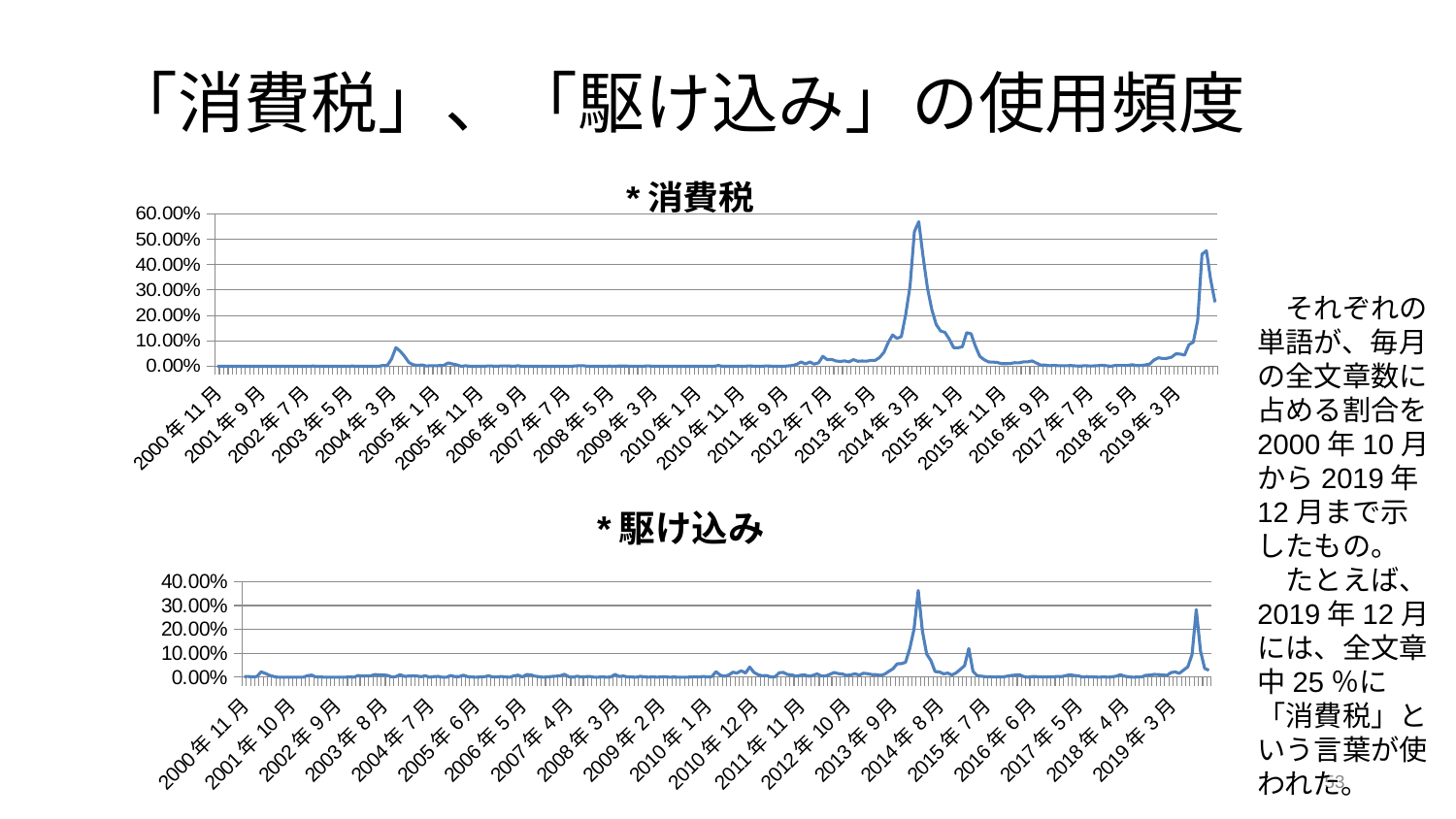

# 「消費税」、「駆け込み」の使用頻度

### Chart:

| Category | *消費税 |
|---|---|
| 36831 | 0.0 |
| 36861 | 0.0 |
| 36892 | 0.0 |
| 36923 | 0.0 |
| 36951 | 0.0 |
| 36982 | 0.0 |
| 37012 | 0.0 |
| 37043 | 0.0 |
| 37073 | 0.0 |
| 37104 | 0.0 |
| 37135 | 0.0 |
| 37165 | 0.0 |
| 37196 | 0.0 |
| 37226 | 0.0 |
| 37257 | 0.0 |
| 37288 | 0.0 |
| 37316 | 0.0 |
| 37347 | 0.0 |
| 37377 | 0.0 |
| 37408 | 0.0 |
| 37438 | 0.0 |
| 37469 | 0.0 |
| 37500 | 0.0012 |
| 37530 | 0.0 |
| 37561 | 0.0 |
| 37591 | 0.0 |
| 37622 | 0.0 |
| 37653 | 0.0 |
| 37681 | 0.0 |
| 37712 | 0.0 |
| 37742 | 0.0 |
| 37773 | 0.0012 |
| 37803 | 0.0 |
| 37834 | 0.0 |
| 37865 | 0.0 |
| 37895 | 0.0 |
| 37926 | 0.0 |
| 37956 | 0.0 |
| 37987 | 0.0035 |
| 38018 | 0.0024 |
| 38047 | 0.0285 |
| 38078 | 0.0735 |
| 38108 | 0.0593 |
| 38139 | 0.0394 |
| 38169 | 0.0146 |
| 38200 | 0.0061 |
| 38231 | 0.0035 |
| 38261 | 0.0056 |
| 38292 | 0.0011 |
| 38322 | 0.0023 |
| 38353 | 0.0024 |
| 38384 | 0.0025 |
| 38412 | 0.0036 |
| 38443 | 0.0133 |
| 38473 | 0.0092 |
| 38504 | 0.0057 |
| 38534 | 0.0 |
| 38565 | 0.0022 |
| 38596 | 0.0 |
| 38626 | 0.0 |
| 38657 | 0.0 |
| 38687 | 0.0 |
| 38718 | 0.0011 |
| 38749 | 0.0011 |
| 38777 | 0.0 |
| 38808 | 0.0011 |
| 38838 | 0.0011 |
| 38869 | 0.0011 |
| 38899 | 0.0 |
| 38930 | 0.0022 |
| 38961 | 0.0 |
| 38991 | 0.0 |
| 39022 | 0.0 |
| 39052 | 0.0 |
| 39083 | 0.0 |
| 39114 | 0.0 |
| 39142 | 0.0 |
| 39173 | 0.0 |
| 39203 | 0.0 |
| 39234 | 0.0 |
| 39264 | 0.0 |
| 39295 | 0.0 |
| 39326 | 0.0011 |
| 39356 | 0.0021 |
| 39387 | 0.0021 |
| 39417 | 0.0 |
| 39448 | 0.0 |
| 39479 | 0.0 |
| 39508 | 0.0 |
| 39539 | 0.0 |
| 39569 | 0.001 |
| 39600 | 0.0 |
| 39630 | 0.0009 |
| 39661 | 0.0009 |
| 39692 | 0.0009 |
| 39722 | 0.0 |
| 39753 | 0.0008 |
| 39783 | 0.0 |
| 39814 | 0.0008 |
| 39845 | 0.0016 |
| 39873 | 0.0 |
| 39904 | 0.0008 |
| 39934 | 0.0 |
| 39965 | 0.0 |
| 39995 | 0.0 |
| 40026 | 0.0 |
| 40057 | 0.0 |
| 40087 | 0.0 |
| 40118 | 0.0 |
| 40148 | 0.0 |
| 40179 | 0.0 |
| 40210 | 0.0 |
| 40238 | 0.0008 |
| 40269 | 0.0 |
| 40299 | 0.0 |
| 40330 | 0.0033 |
| 40360 | 0.0 |
| 40391 | 0.0 |
| 40422 | 0.0 |
| 40452 | 0.0 |
| 40483 | 0.0 |
| 40513 | 0.0 |
| 40544 | 0.0016 |
| 40575 | 0.0008 |
| 40603 | 0.0 |
| 40634 | 0.0 |
| 40664 | 0.0015 |
| 40695 | 0.0008 |
| 40725 | 0.0 |
| 40756 | 0.0 |
| 40787 | 0.0 |
| 40817 | 0.0016 |
| 40848 | 0.0032 |
| 40878 | 0.0075 |
| 40909 | 0.0173 |
| 40940 | 0.0092 |
| 40969 | 0.0171 |
| 41000 | 0.0087 |
| 41030 | 0.0139 |
| 41061 | 0.0394 |
| 41091 | 0.0258 |
| 41122 | 0.0271 |
| 41153 | 0.0211 |
| 41183 | 0.0192 |
| 41214 | 0.0215 |
| 41244 | 0.0173 |
| 41275 | 0.0261 |
| 41306 | 0.0198 |
| 41334 | 0.0211 |
| 41365 | 0.0201 |
| 41395 | 0.0235 |
| 41426 | 0.0233 |
| 41456 | 0.0345 |
| 41487 | 0.055 |
| 41518 | 0.0937 |
| 41548 | 0.1234 |
| 41579 | 0.1095 |
| 41609 | 0.1167 |
| 41640 | 0.2038 |
| 41671 | 0.3157 |
| 41699 | 0.5301 |
| 41730 | 0.569 |
| 41760 | 0.4306 |
| 41791 | 0.3072 |
| 41821 | 0.2228 |
| 41852 | 0.1646 |
| 41883 | 0.1392 |
| 41913 | 0.1337 |
| 41944 | 0.1075 |
| 41974 | 0.0735 |
| 42005 | 0.0728 |
| 42036 | 0.0768 |
| 42064 | 0.1324 |
| 42095 | 0.1279 |
| 42125 | 0.0793 |
| 42156 | 0.0391 |
| 42186 | 0.0258 |
| 42217 | 0.0171 |
| 42248 | 0.0167 |
| 42278 | 0.0151 |
| 42309 | 0.0102 |
| 42339 | 0.0104 |
| 42370 | 0.011 |
| 42401 | 0.0143 |
| 42430 | 0.0138 |
| 42461 | 0.0173 |
| 42491 | 0.0175 |
| 42522 | 0.0212 |
| 42552 | 0.0127 |
| 42583 | 0.0047 |
| 42614 | 0.0047 |
| 42644 | 0.0023 |
| 42675 | 0.0032 |
| 42705 | 0.0024 |
| 42736 | 0.0024 |
| 42767 | 0.0024 |
| 42795 | 0.0031 |
| 42826 | 0.0016 |
| 42856 | 0.0008 |
| 42887 | 0.0024 |
| 42917 | 0.0016 |
| 42948 | 0.0016 |
| 42979 | 0.0024 |
| 43009 | 0.0039 |
| 43040 | 0.0024 |
| 43070 | 0.0 |
| 43101 | 0.0032 |
| 43132 | 0.0033 |
| 43160 | 0.0032 |
| 43191 | 0.0033 |
| 43221 | 0.0065 |
| 43252 | 0.0025 |
| 43282 | 0.0032 |
| 43313 | 0.0056 |
| 43344 | 0.009 |
| 43374 | 0.0249 |
| 43405 | 0.0336 |
| 43435 | 0.0306 |
| 43466 | 0.0317 |
| 43497 | 0.0358 |
| 43525 | 0.0488 |
| 43556 | 0.0483 |
| 43586 | 0.044 |
| 43617 | 0.0851 |
| 43647 | 0.0951 |
| 43678 | 0.1805 |
| 43709 | 0.4414 |
| 43739 | 0.4548 |
| 43770 | 0.34 |
| 43800 | 0.2521 |
　それぞれの単語が、毎月の全文章数に占める割合を2000年10月から2019年12月まで示したもの。
　たとえば、2019年12月には、全文章中25％に「消費税」という言葉が使われた。

### Chart:

| Category | *駆け込み |
|---|---|
| 36831 | 0.0027 |
| 36861 | 0.0029 |
| 36892 | 0.0014 |
| 36923 | 0.003 |
| 36951 | 0.0224 |
| 36982 | 0.016 |
| 37012 | 0.0078 |
| 37043 | 0.0031 |
| 37073 | 0.0 |
| 37104 | 0.0 |
| 37135 | 0.0 |
| 37165 | 0.0 |
| 37196 | 0.0 |
| 37226 | 0.0 |
| 37257 | 0.0 |
| 37288 | 0.0064 |
| 37316 | 0.0088 |
| 37347 | 0.0011 |
| 37377 | 0.0012 |
| 37408 | 0.0 |
| 37438 | 0.0 |
| 37469 | 0.0 |
| 37500 | 0.0 |
| 37530 | 0.0 |
| 37561 | 0.0 |
| 37591 | 0.0012 |
| 37622 | 0.0 |
| 37653 | 0.0071 |
| 37681 | 0.0046 |
| 37712 | 0.0057 |
| 37742 | 0.0059 |
| 37773 | 0.0111 |
| 37803 | 0.0095 |
| 37834 | 0.0097 |
| 37865 | 0.0075 |
| 37895 | 0.0012 |
| 37926 | 0.0025 |
| 37956 | 0.0108 |
| 37987 | 0.0035 |
| 38018 | 0.0047 |
| 38047 | 0.0059 |
| 38078 | 0.0047 |
| 38108 | 0.0025 |
| 38139 | 0.0058 |
| 38169 | 0.0 |
| 38200 | 0.0024 |
| 38231 | 0.0035 |
| 38261 | 0.0 |
| 38292 | 0.0 |
| 38322 | 0.0069 |
| 38353 | 0.0024 |
| 38384 | 0.0025 |
| 38412 | 0.0084 |
| 38443 | 0.0024 |
| 38473 | 0.0011 |
| 38504 | 0.0 |
| 38534 | 0.0011 |
| 38565 | 0.0022 |
| 38596 | 0.0057 |
| 38626 | 0.0011 |
| 38657 | 0.0011 |
| 38687 | 0.0032 |
| 38718 | 0.0011 |
| 38749 | 0.0 |
| 38777 | 0.0057 |
| 38808 | 0.0088 |
| 38838 | 0.0011 |
| 38869 | 0.0109 |
| 38899 | 0.0099 |
| 38930 | 0.0044 |
| 38961 | 0.0022 |
| 38991 | 0.0 |
| 39022 | 0.0011 |
| 39052 | 0.0033 |
| 39083 | 0.0043 |
| 39114 | 0.0062 |
| 39142 | 0.0121 |
| 39173 | 0.0022 |
| 39203 | 0.0 |
| 39234 | 0.0044 |
| 39264 | 0.0011 |
| 39295 | 0.0021 |
| 39326 | 0.0032 |
| 39356 | 0.0 |
| 39387 | 0.0 |
| 39417 | 0.0021 |
| 39448 | 0.0 |
| 39479 | 0.001 |
| 39508 | 0.0115 |
| 39539 | 0.0031 |
| 39569 | 0.005 |
| 39600 | 0.001 |
| 39630 | 0.0009 |
| 39661 | 0.0 |
| 39692 | 0.0035 |
| 39722 | 0.0016 |
| 39753 | 0.0 |
| 39783 | 0.0016 |
| 39814 | 0.0 |
| 39845 | 0.0016 |
| 39873 | 0.0016 |
| 39904 | 0.0 |
| 39934 | 0.0008 |
| 39965 | 0.0 |
| 39995 | 0.0 |
| 40026 | 0.0 |
| 40057 | 0.0008 |
| 40087 | 0.0016 |
| 40118 | 0.0008 |
| 40148 | 0.0032 |
| 40179 | 0.0008 |
| 40210 | 0.0024 |
| 40238 | 0.023 |
| 40269 | 0.0085 |
| 40299 | 0.004 |
| 40330 | 0.0091 |
| 40360 | 0.0207 |
| 40391 | 0.0177 |
| 40422 | 0.0271 |
| 40452 | 0.0174 |
| 40483 | 0.0424 |
| 40513 | 0.0202 |
| 40544 | 0.0105 |
| 40575 | 0.0058 |
| 40603 | 0.0073 |
| 40634 | 0.0008 |
| 40664 | 0.0015 |
| 40695 | 0.0187 |
| 40725 | 0.0201 |
| 40756 | 0.0111 |
| 40787 | 0.01 |
| 40817 | 0.004 |
| 40848 | 0.0081 |
| 40878 | 0.01 |
| 40909 | 0.0039 |
| 40940 | 0.0075 |
| 40969 | 0.014 |
| 41000 | 0.0048 |
| 41030 | 0.0054 |
| 41061 | 0.0116 |
| 41091 | 0.0197 |
| 41122 | 0.0151 |
| 41153 | 0.0133 |
| 41183 | 0.0077 |
| 41214 | 0.01 |
| 41244 | 0.0142 |
| 41275 | 0.0084 |
| 41306 | 0.0167 |
| 41334 | 0.0148 |
| 41365 | 0.0108 |
| 41395 | 0.0106 |
| 41426 | 0.0078 |
| 41456 | 0.0123 |
| 41487 | 0.0244 |
| 41518 | 0.0351 |
| 41548 | 0.0559 |
| 41579 | 0.0567 |
| 41609 | 0.0626 |
| 41640 | 0.1209 |
| 41671 | 0.2006 |
| 41699 | 0.3625 |
| 41730 | 0.1922 |
| 41760 | 0.0967 |
| 41791 | 0.0698 |
| 41821 | 0.0233 |
| 41852 | 0.0225 |
| 41883 | 0.0142 |
| 41913 | 0.0172 |
| 41944 | 0.0093 |
| 41974 | 0.018 |
| 42005 | 0.0329 |
| 42036 | 0.0483 |
| 42064 | 0.1199 |
| 42095 | 0.0245 |
| 42125 | 0.0063 |
| 42156 | 0.0039 |
| 42186 | 0.0023 |
| 42217 | 0.0023 |
| 42248 | 0.0008 |
| 42278 | 0.0016 |
| 42309 | 0.0008 |
| 42339 | 0.004 |
| 42370 | 0.0071 |
| 42401 | 0.0088 |
| 42430 | 0.0105 |
| 42461 | 0.0031 |
| 42491 | 0.0 |
| 42522 | 0.0024 |
| 42552 | 0.0024 |
| 42583 | 0.0016 |
| 42614 | 0.0008 |
| 42644 | 0.0016 |
| 42675 | 0.0016 |
| 42705 | 0.0033 |
| 42736 | 0.0024 |
| 42767 | 0.0065 |
| 42795 | 0.0102 |
| 42826 | 0.0074 |
| 42856 | 0.0057 |
| 42887 | 0.0008 |
| 42917 | 0.0024 |
| 42948 | 0.0016 |
| 42979 | 0.0008 |
| 43009 | 0.0 |
| 43040 | 0.0016 |
| 43070 | 0.0 |
| 43101 | 0.0016 |
| 43132 | 0.0041 |
| 43160 | 0.0105 |
| 43191 | 0.0041 |
| 43221 | 0.0016 |
| 43252 | 0.0 |
| 43282 | 0.0008 |
| 43313 | 0.0008 |
| 43344 | 0.0081 |
| 43374 | 0.0088 |
| 43405 | 0.0115 |
| 43435 | 0.0108 |
| 43466 | 0.0097 |
| 43497 | 0.0075 |
| 43525 | 0.0193 |
| 43556 | 0.022 |
| 43586 | 0.0163 |
| 43617 | 0.0301 |
| 43647 | 0.0435 |
| 43678 | 0.0951 |
| 43709 | 0.2829 |
| 43739 | 0.1097 |
| 43770 | 0.0365 |
| 43800 | 0.0291 |
53